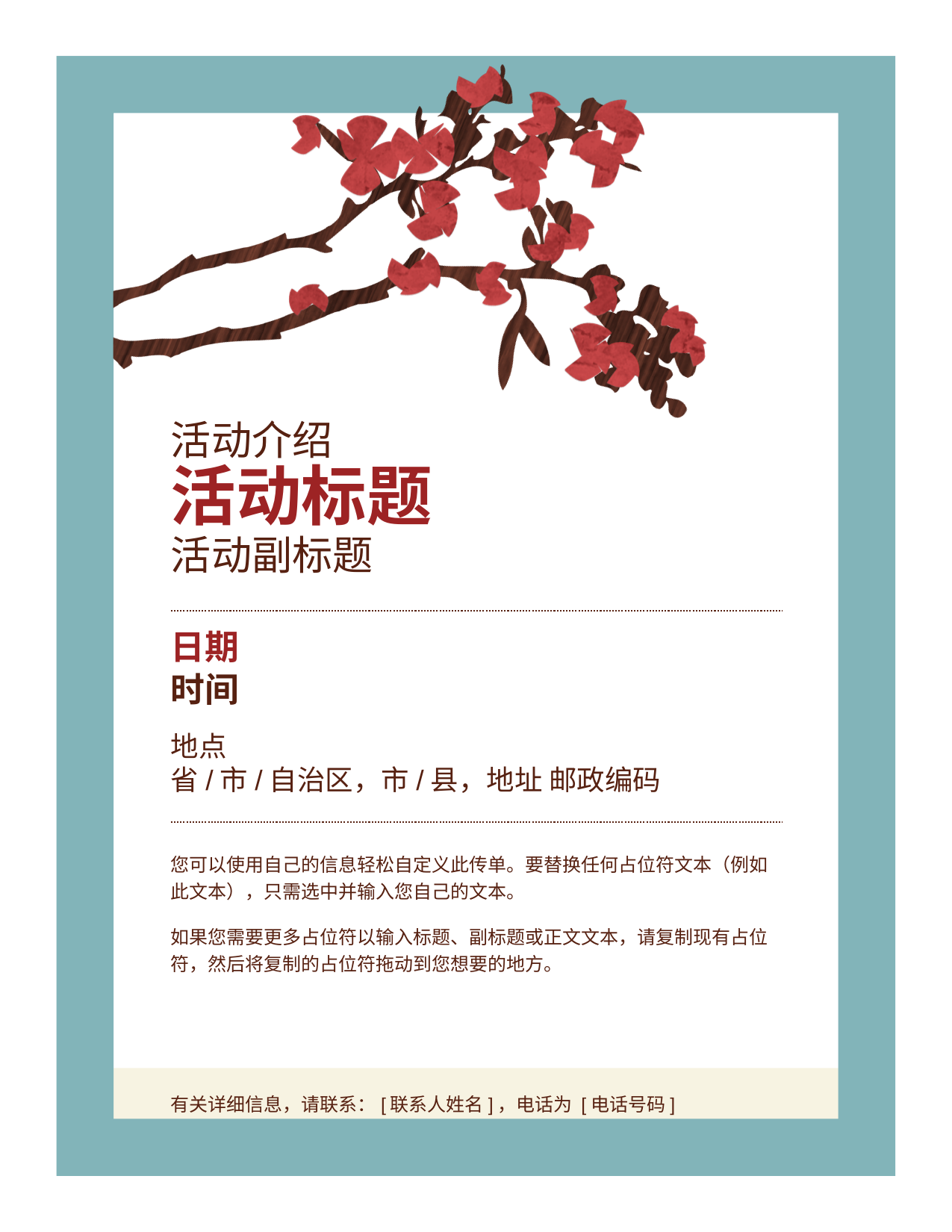

活动介绍
活动标题
活动副标题
日期
时间
地点
省/市/自治区，市/县，地址 邮政编码
您可以使用自己的信息轻松自定义此传单。要替换任何占位符文本（例如此文本），只需选中并输入您自己的文本。
如果您需要更多占位符以输入标题、副标题或正文文本，请复制现有占位符，然后将复制的占位符拖动到您想要的地方。
有关详细信息，请联系：[联系人姓名]，电话为 [电话号码]